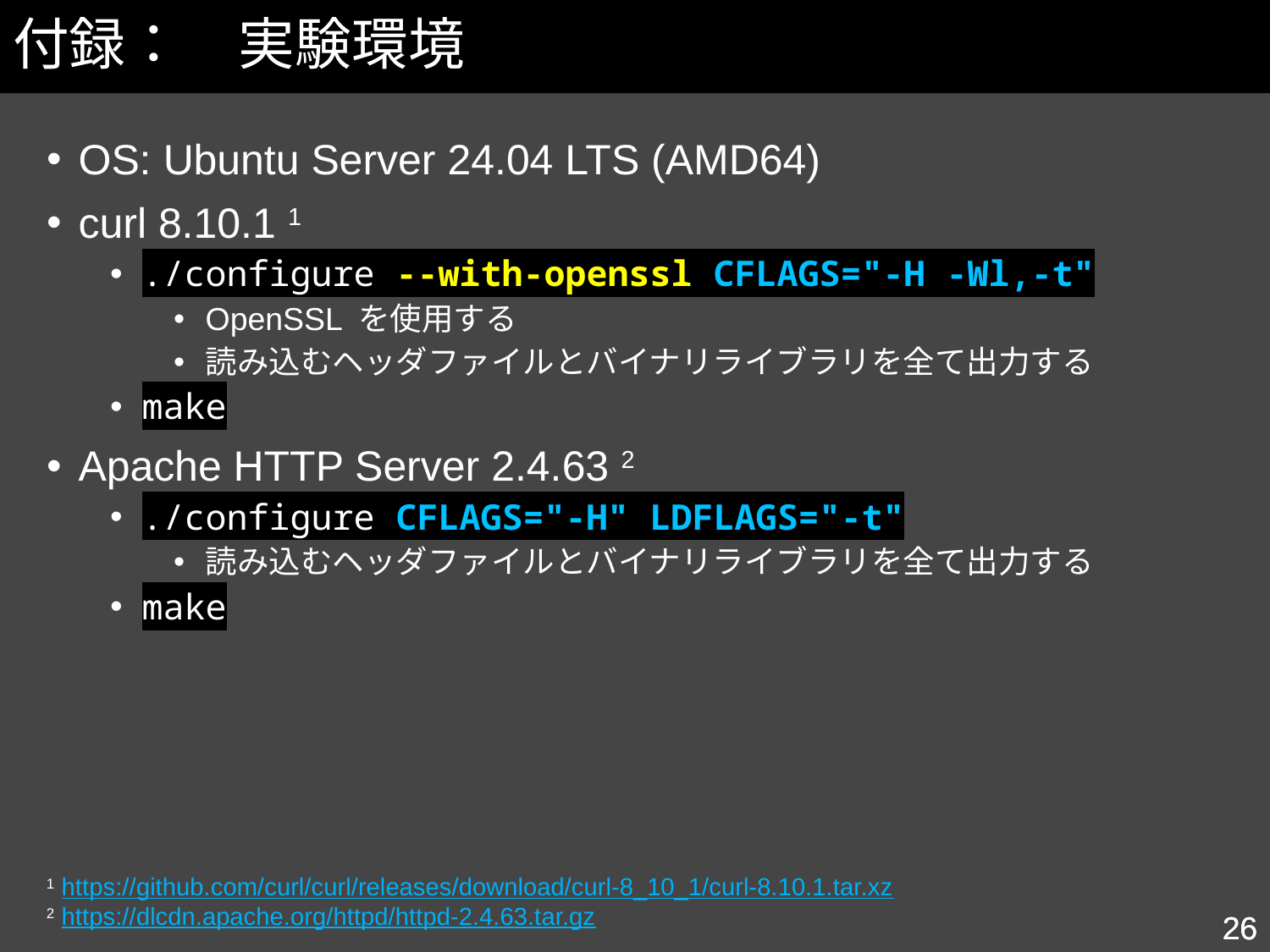

# 付録：　実験環境
OS: Ubuntu Server 24.04 LTS (AMD64)
curl 8.10.1 1
./configure --with-openssl CFLAGS="-H -Wl,-t"
OpenSSL を使用する
読み込むヘッダファイルとバイナリライブラリを全て出力する
make
Apache HTTP Server 2.4.63 2
./configure CFLAGS="-H" LDFLAGS="-t"
読み込むヘッダファイルとバイナリライブラリを全て出力する
make
1 https://github.com/curl/curl/releases/download/curl-8_10_1/curl-8.10.1.tar.xz
2 https://dlcdn.apache.org/httpd/httpd-2.4.63.tar.gz